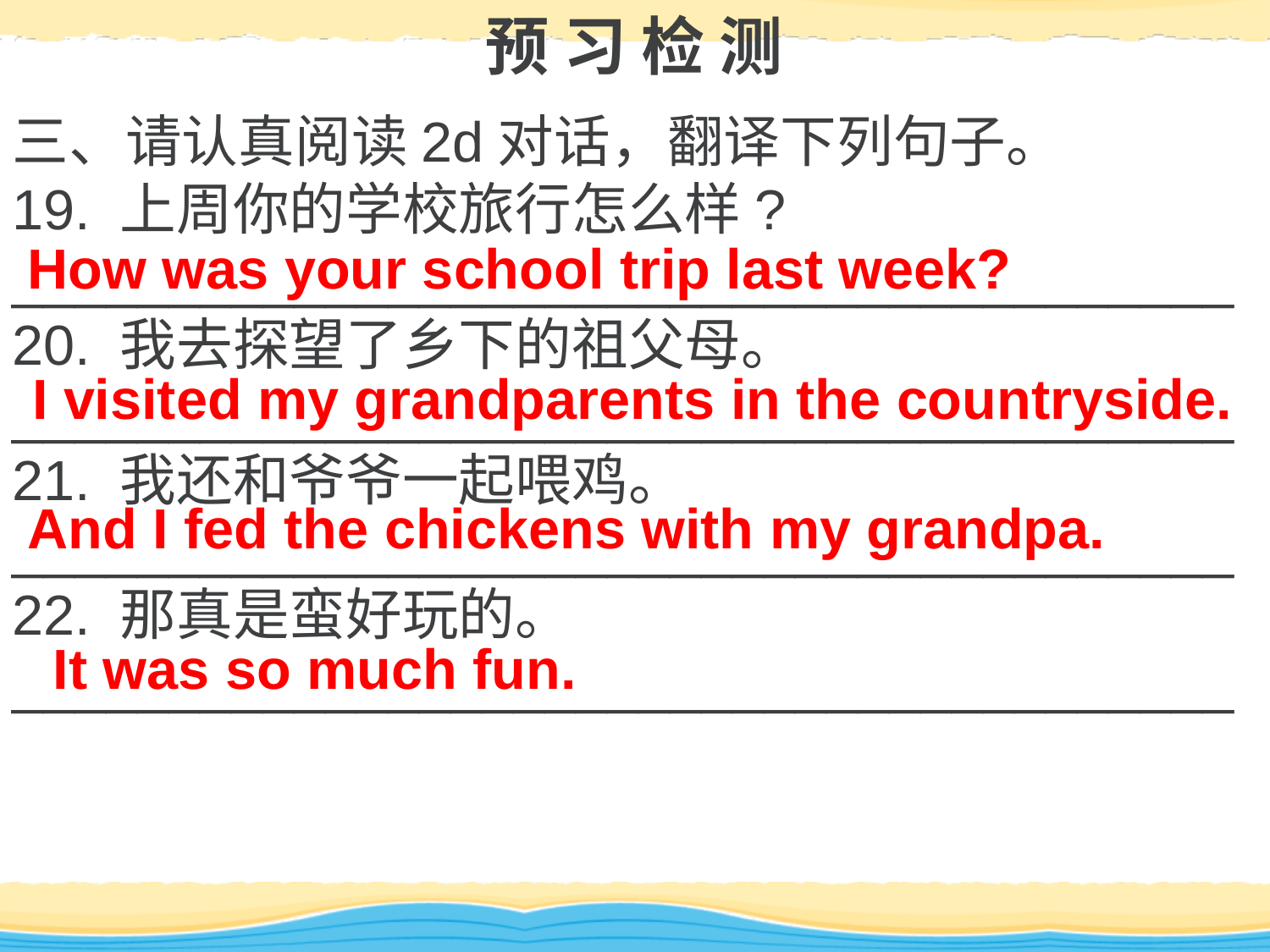

预 习 检 测
三、请认真阅读2d对话，翻译下列句子。
19. 上周你的学校旅行怎么样?  _______________________________________
20. 我去探望了乡下的祖父母。
_______________________________________
21. 我还和爷爷一起喂鸡。
_______________________________________
22. 那真是蛮好玩的。
_______________________________________
How was your school trip last week?
I visited my grandparents in the countryside.
And I fed the chickens with my grandpa.
 It was so much fun.